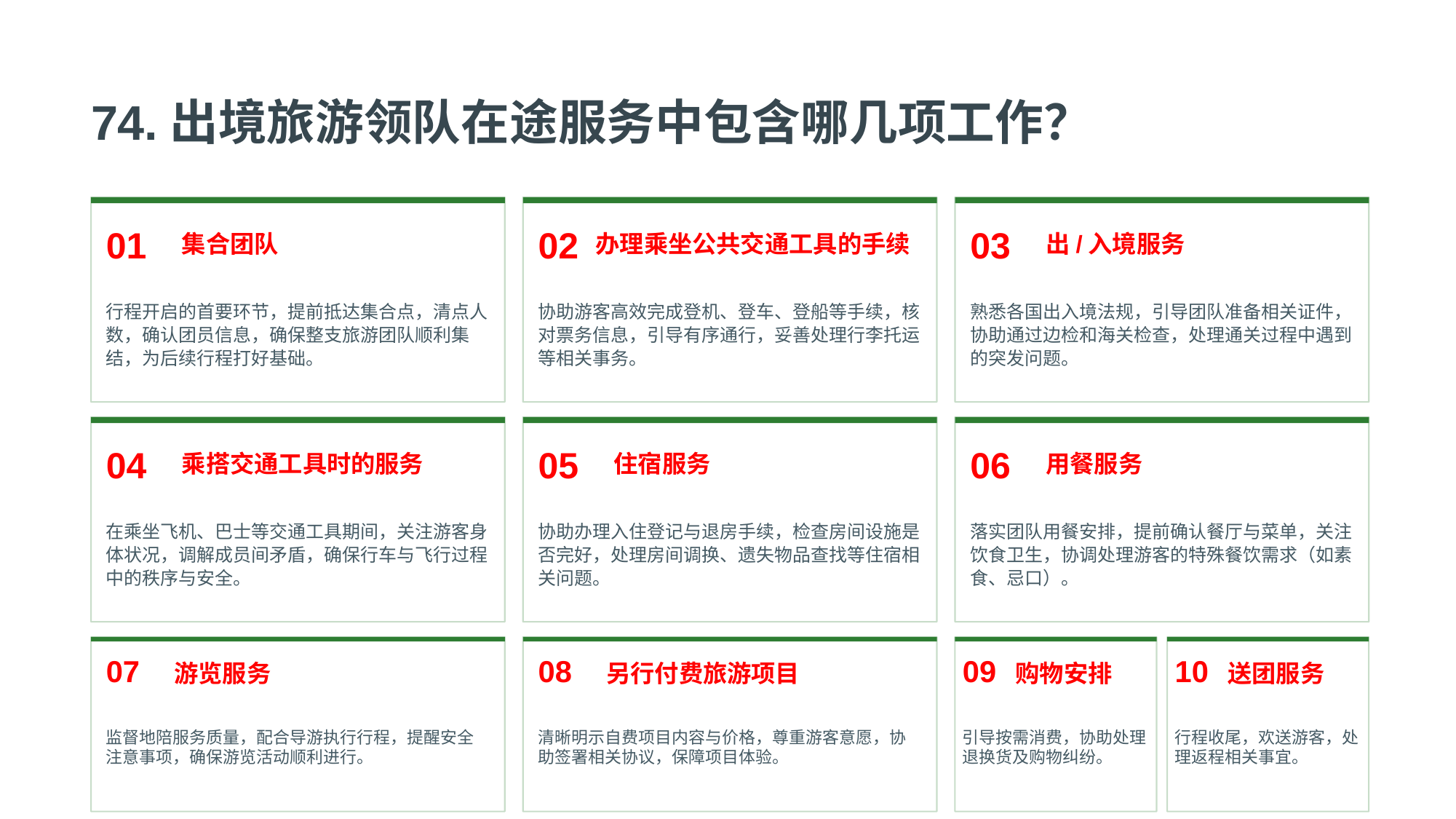

74.出境旅游领队在途服务中包含哪几项工作？

01
02
03
集合团队
办理乘坐公共交通工具的手续
出/入境服务
行程开启的首要环节，提前抵达集合点，清点人数，确认团员信息，确保整支旅游团队顺利集结，为后续行程打好基础。
协助游客高效完成登机、登车、登船等手续，核对票务信息，引导有序通行，妥善处理行李托运等相关事务。
熟悉各国出入境法规，引导团队准备相关证件，协助通过边检和海关检查，处理通关过程中遇到的突发问题。

04
05
06
乘搭交通工具时的服务
住宿服务
用餐服务
在乘坐飞机、巴士等交通工具期间，关注游客身体状况，调解成员间矛盾，确保行车与飞行过程中的秩序与安全。
协助办理入住登记与退房手续，检查房间设施是否完好，处理房间调换、遗失物品查找等住宿相关问题。
落实团队用餐安排，提前确认餐厅与菜单，关注饮食卫生，协调处理游客的特殊餐饮需求（如素食、忌口）。

07
08
09
10
游览服务
另行付费旅游项目
购物安排
送团服务
监督地陪服务质量，配合导游执行行程，提醒安全注意事项，确保游览活动顺利进行。
清晰明示自费项目内容与价格，尊重游客意愿，协助签署相关协议，保障项目体验。
引导按需消费，协助处理退换货及购物纠纷。
行程收尾，欢送游客，处理返程相关事宜。